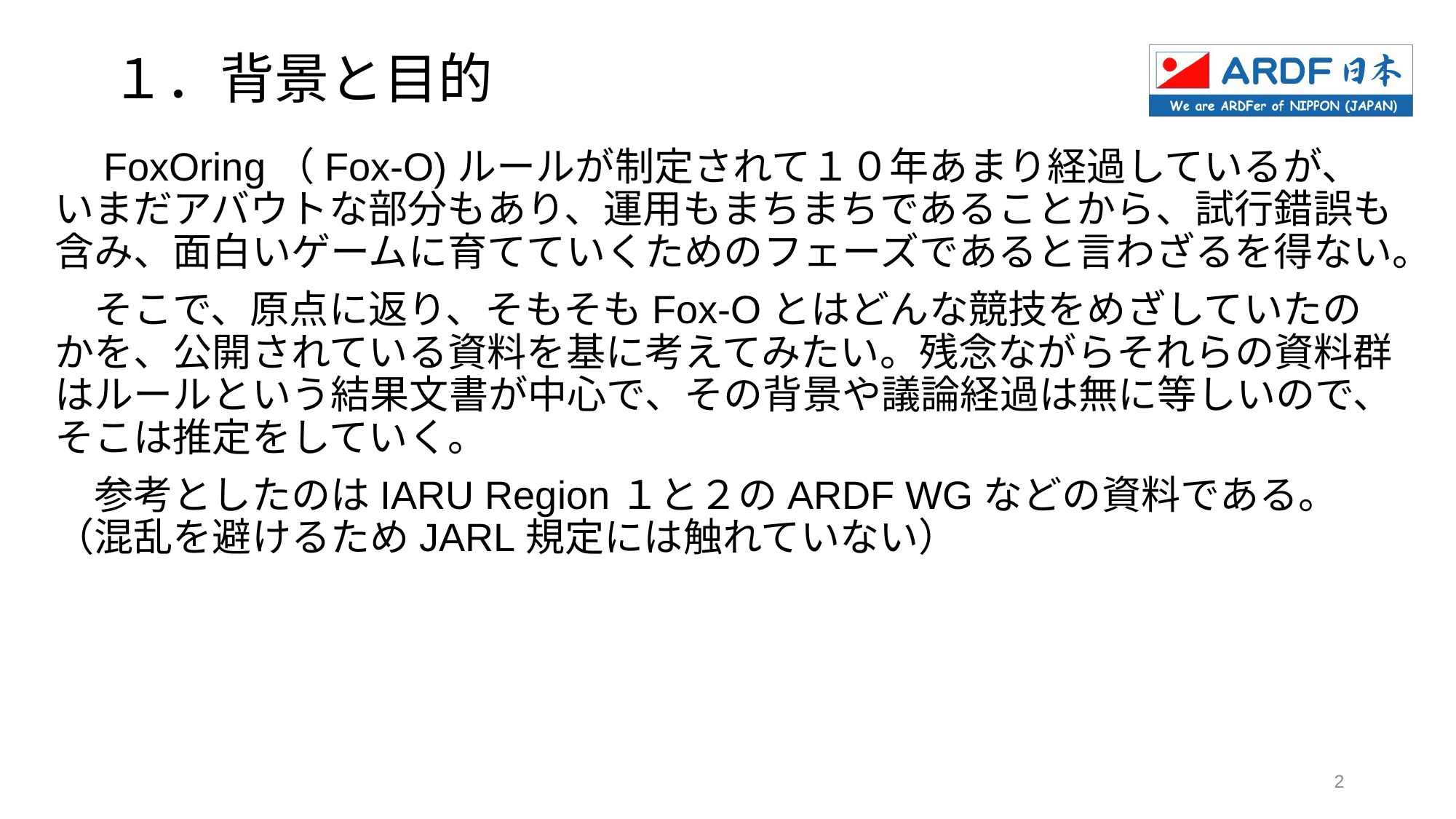

# １．背景と目的
　FoxOring（Fox-O)ルールが制定されて１０年あまり経過しているが、いまだアバウトな部分もあり、運用もまちまちであることから、試行錯誤も含み、面白いゲームに育てていくためのフェーズであると言わざるを得ない。
　そこで、原点に返り、そもそもFox-Oとはどんな競技をめざしていたのかを、公開されている資料を基に考えてみたい。残念ながらそれらの資料群はルールという結果文書が中心で、その背景や議論経過は無に等しいので、そこは推定をしていく。
　参考としたのはIARU Region１と２のARDF WGなどの資料である。（混乱を避けるためJARL規定には触れていない）
2